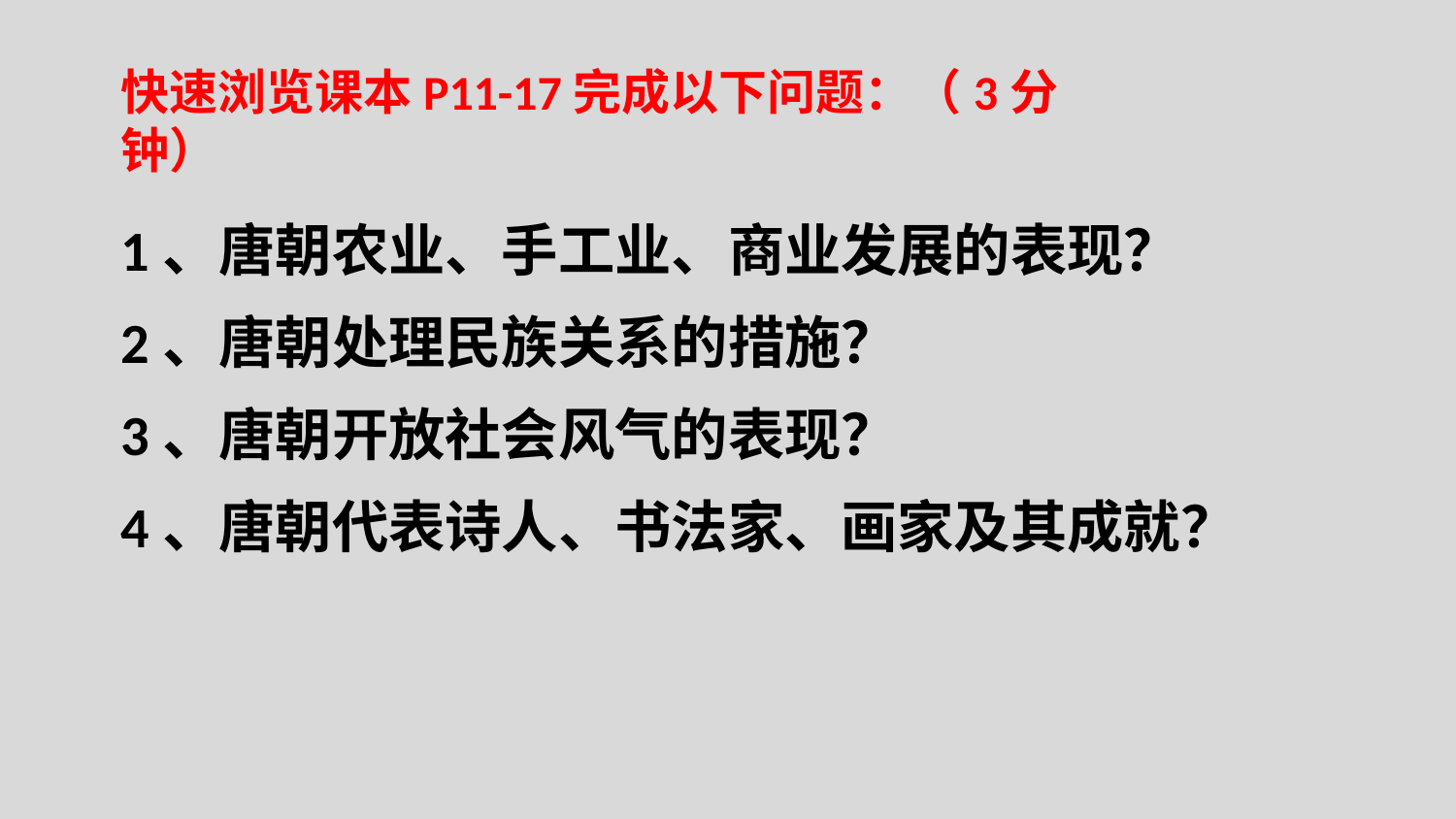

快速浏览课本P11-17完成以下问题：（3分钟）
1、唐朝农业、手工业、商业发展的表现？
2、唐朝处理民族关系的措施？
3、唐朝开放社会风气的表现？
4、唐朝代表诗人、书法家、画家及其成就？